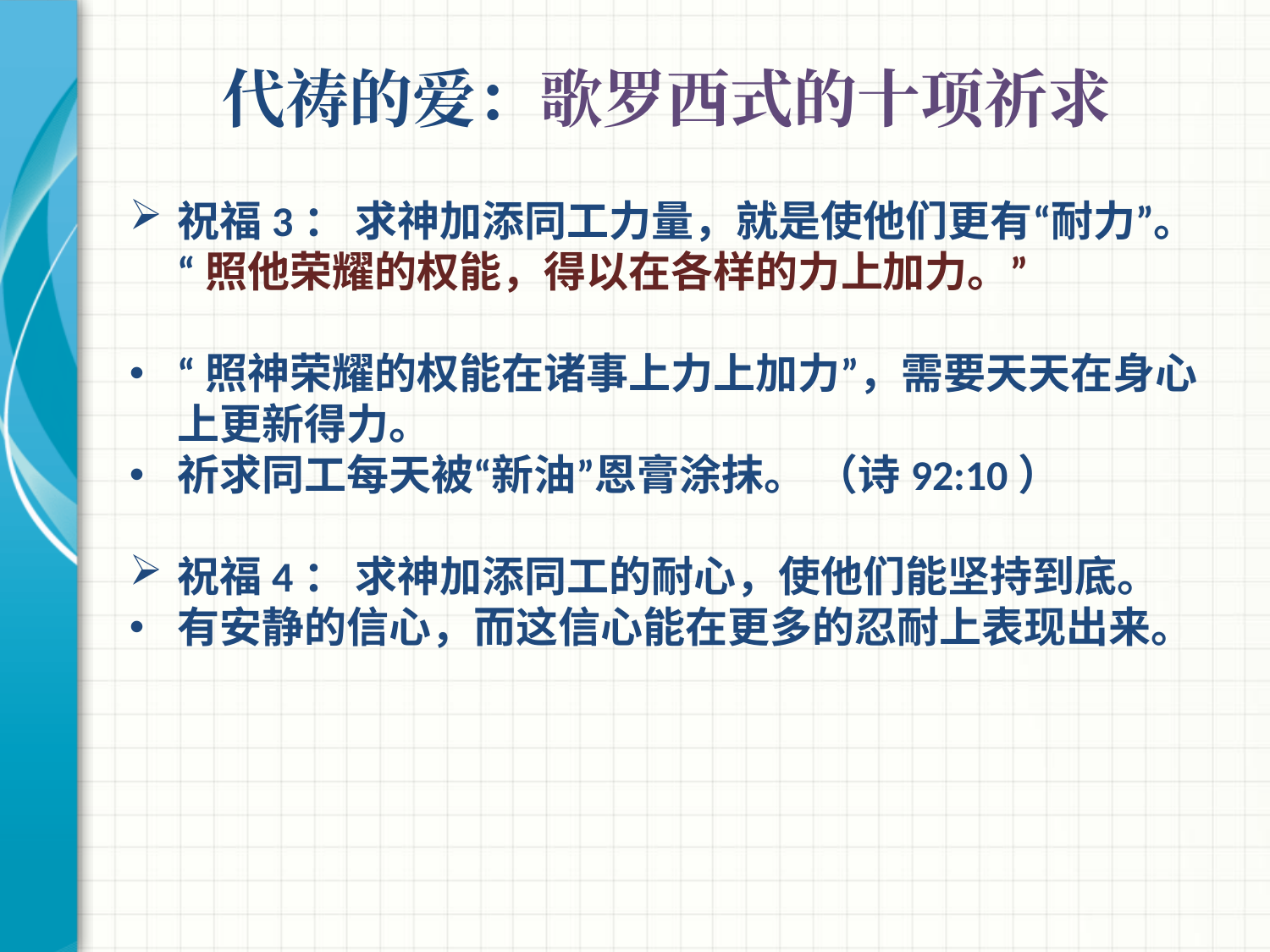

# 代祷的爱：歌罗西式的十项祈求

祝福3： 求神加添同工力量，就是使他们更有“耐力”。
     “照他荣耀的权能，得以在各样的力上加力。”

“照神荣耀的权能在诸事上力上加力”，需要天天在身心上更新得力。
祈求同工每天被“新油”恩膏涂抹。 （诗92:10）

祝福4： 求神加添同工的耐心，使他们能坚持到底。
有安静的信心，而这信心能在更多的忍耐上表现出来。